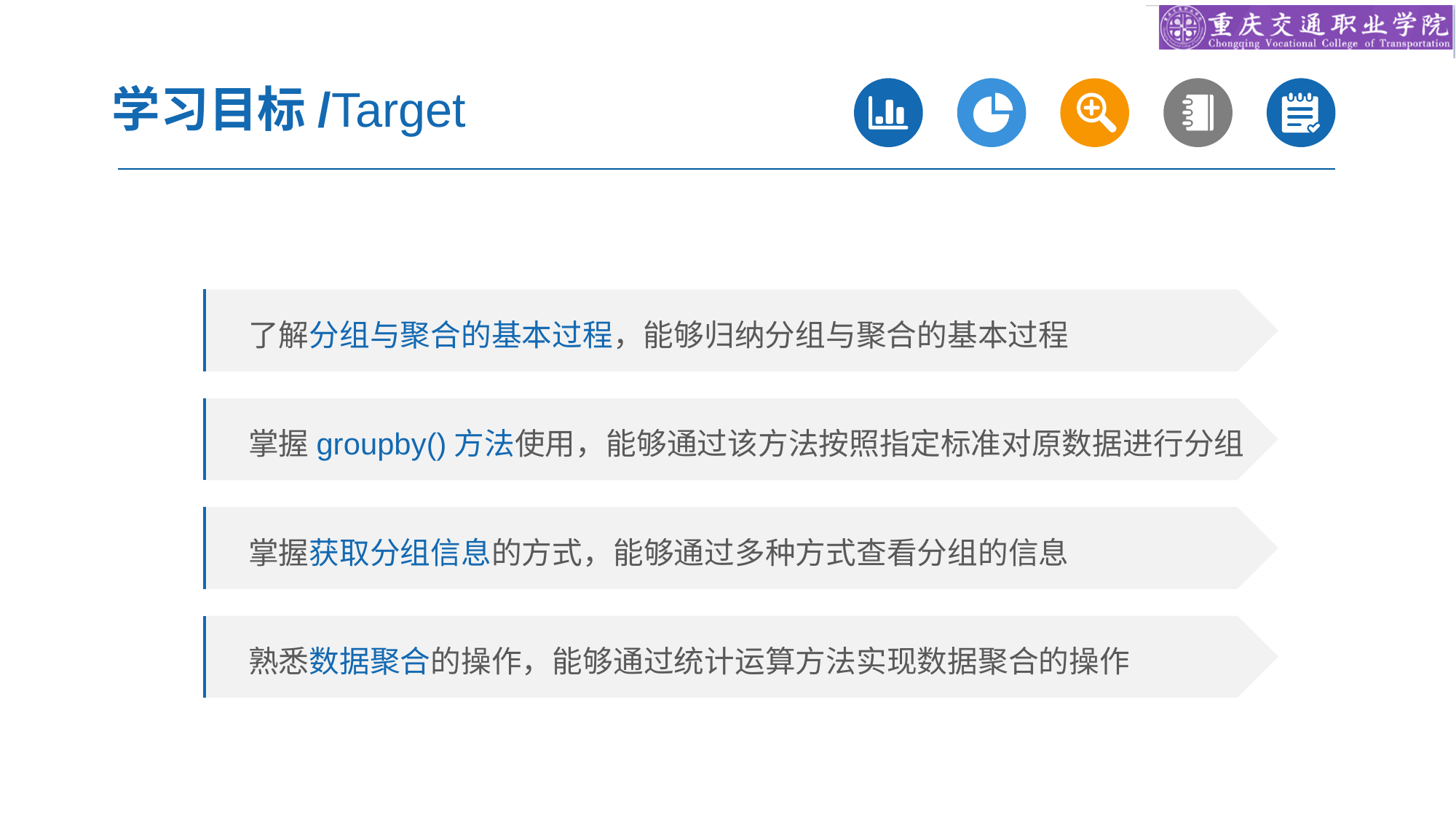

学习目标/Target
    了解分组与聚合的基本过程，能够归纳分组与聚合的基本过程

    掌握groupby()方法使用，能够通过该方法按照指定标准对原数据进行分组

    掌握获取分组信息的方式，能够通过多种方式查看分组的信息

    熟悉数据聚合的操作，能够通过统计运算方法实现数据聚合的操作